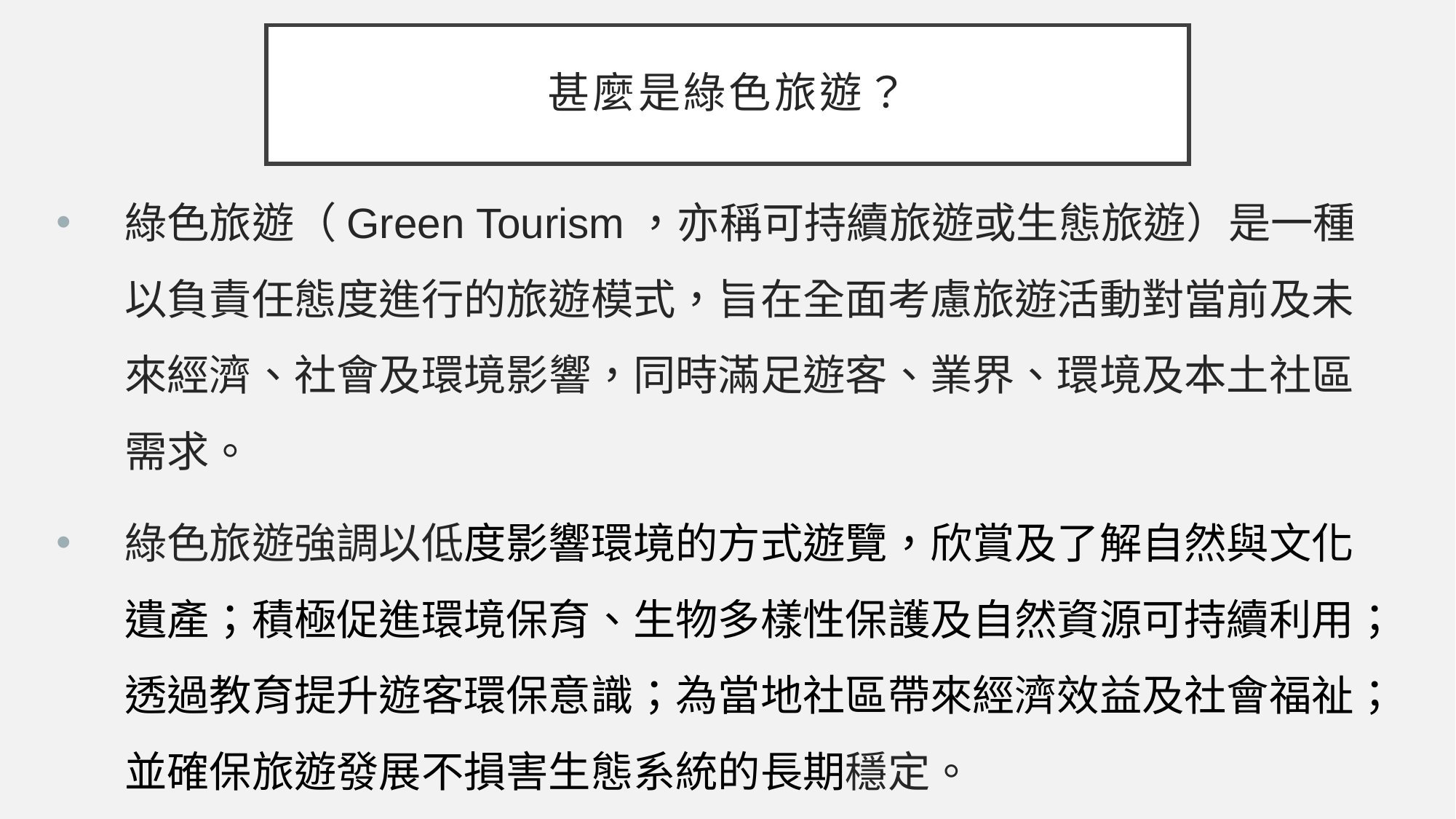

# 甚麼是綠色旅遊？
綠色旅遊（Green Tourism，亦稱可持續旅遊或生態旅遊）是一種以負責任態度進行的旅遊模式，旨在全面考慮旅遊活動對當前及未來經濟、社會及環境影響，同時滿足遊客、業界、環境及本土社區需求。
綠色旅遊強調以低度影響環境的方式遊覽，欣賞及了解自然與文化遺產；積極促進環境保育、生物多樣性保護及自然資源可持續利用；透過教育提升遊客環保意識；為當地社區帶來經濟效益及社會福祉；並確保旅遊發展不損害生態系統的長期穩定。